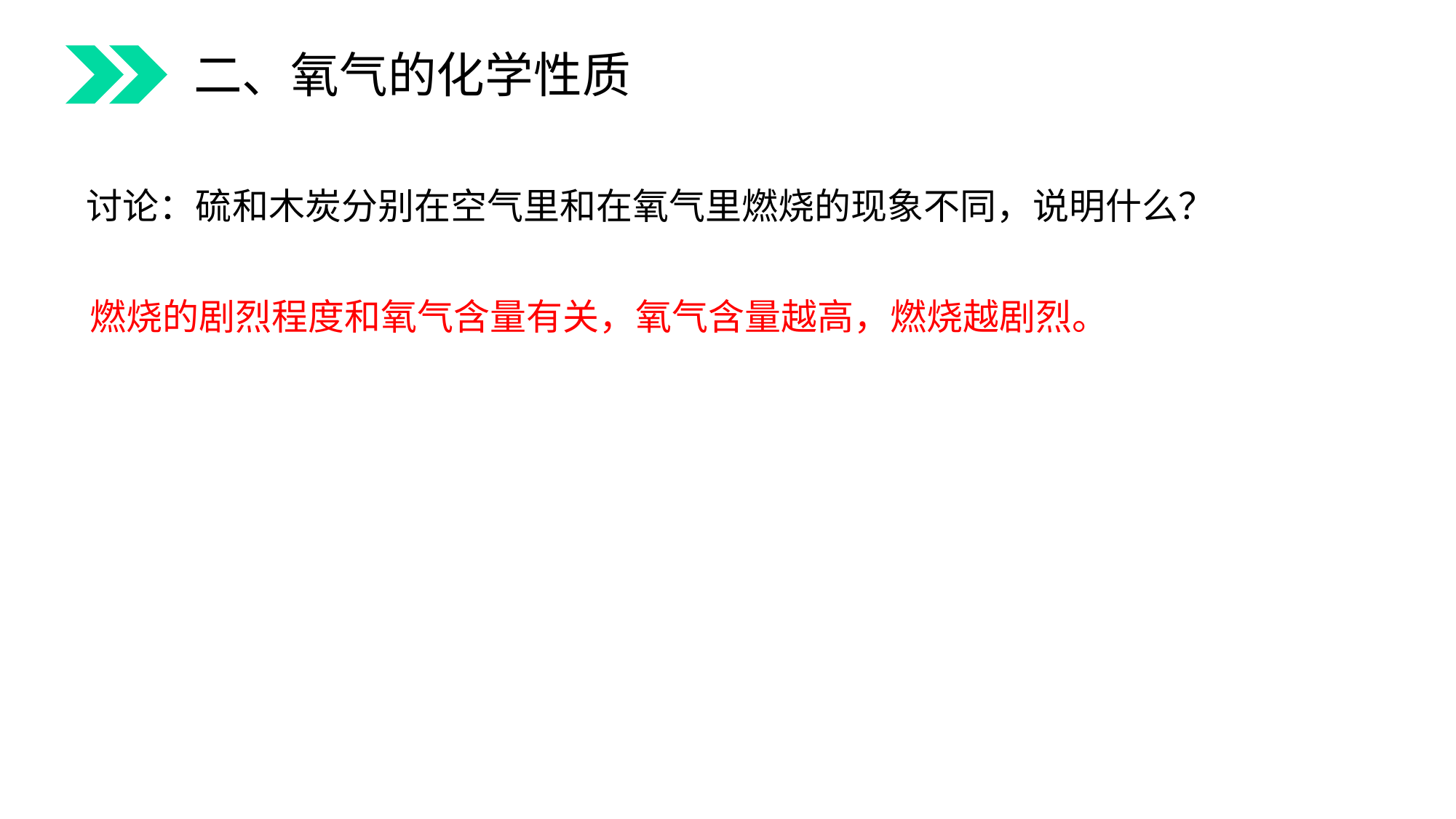

二、氧气的化学性质
讨论：硫和木炭分别在空气里和在氧气里燃烧的现象不同，说明什么？
燃烧的剧烈程度和氧气含量有关，氧气含量越高，燃烧越剧烈。